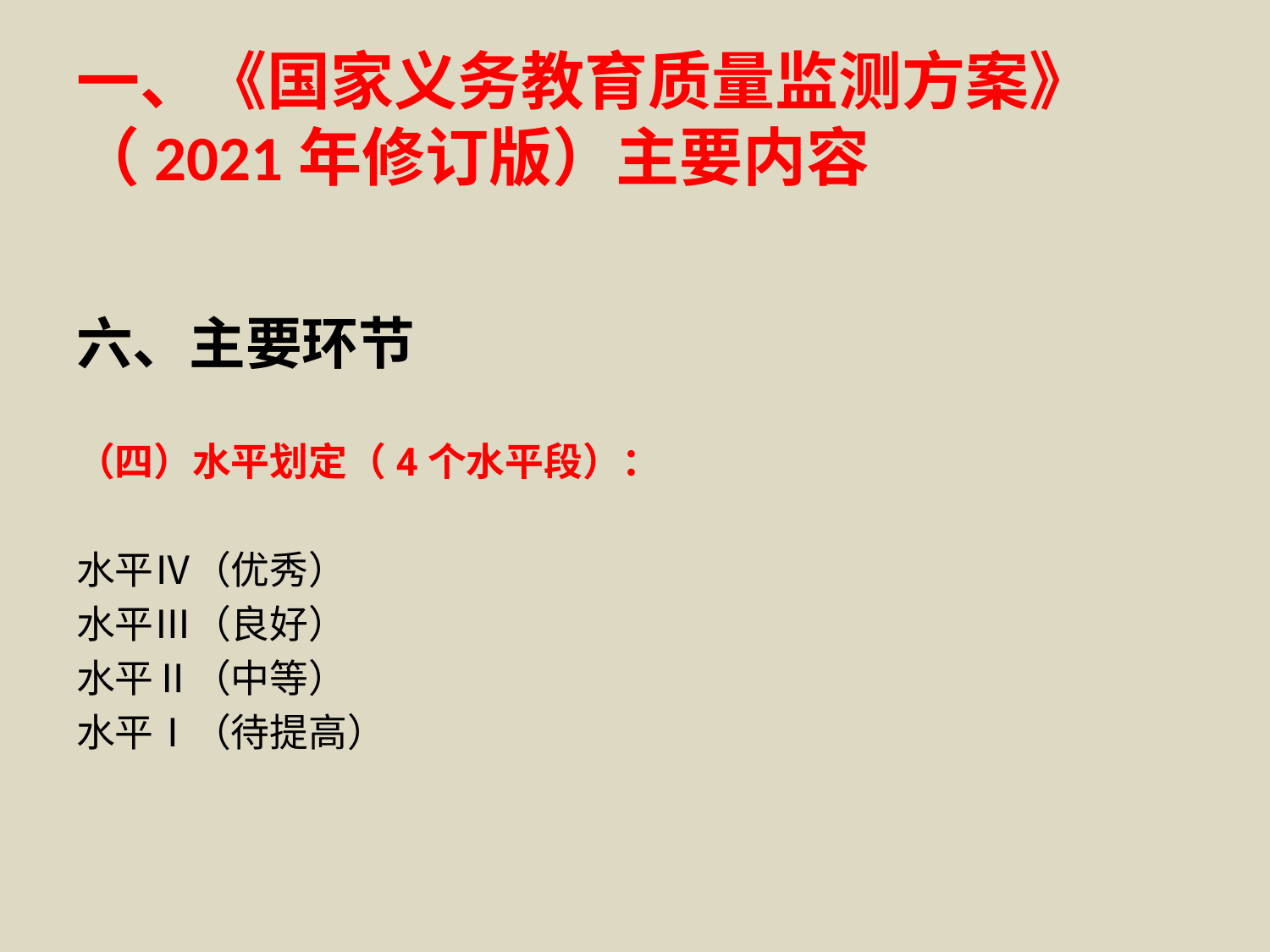

# 一、《国家义务教育质量监测方案》（2021年修订版）主要内容

六、主要环节

（四）水平划定（4个水平段）：

水平Ⅳ（优秀）
水平Ⅲ（良好）
水平Ⅱ（中等）
水平Ⅰ（待提高）